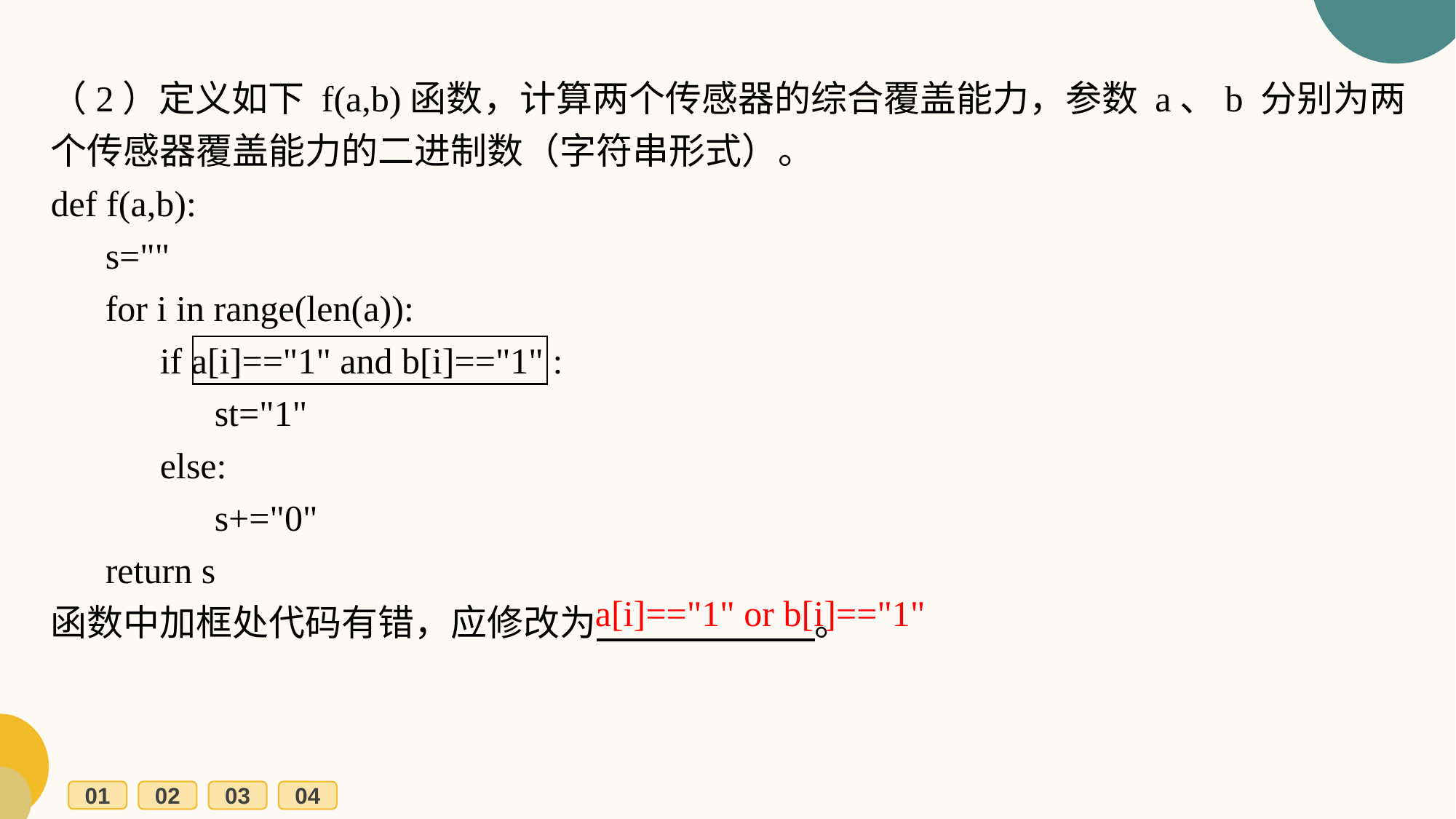

（2）定义如下 f(a,b)函数，计算两个传感器的综合覆盖能力，参数 a、b 分别为两个传感器覆盖能力的二进制数（字符串形式）。
def f(a,b):
s=""
for i in range(len(a)):
if a[i]=="1" and b[i]=="1" :
st="1"
else:
s+="0"
return s
函数中加框处代码有错，应修改为　　　　　　。

a[i]=="1" or b[i]=="1"